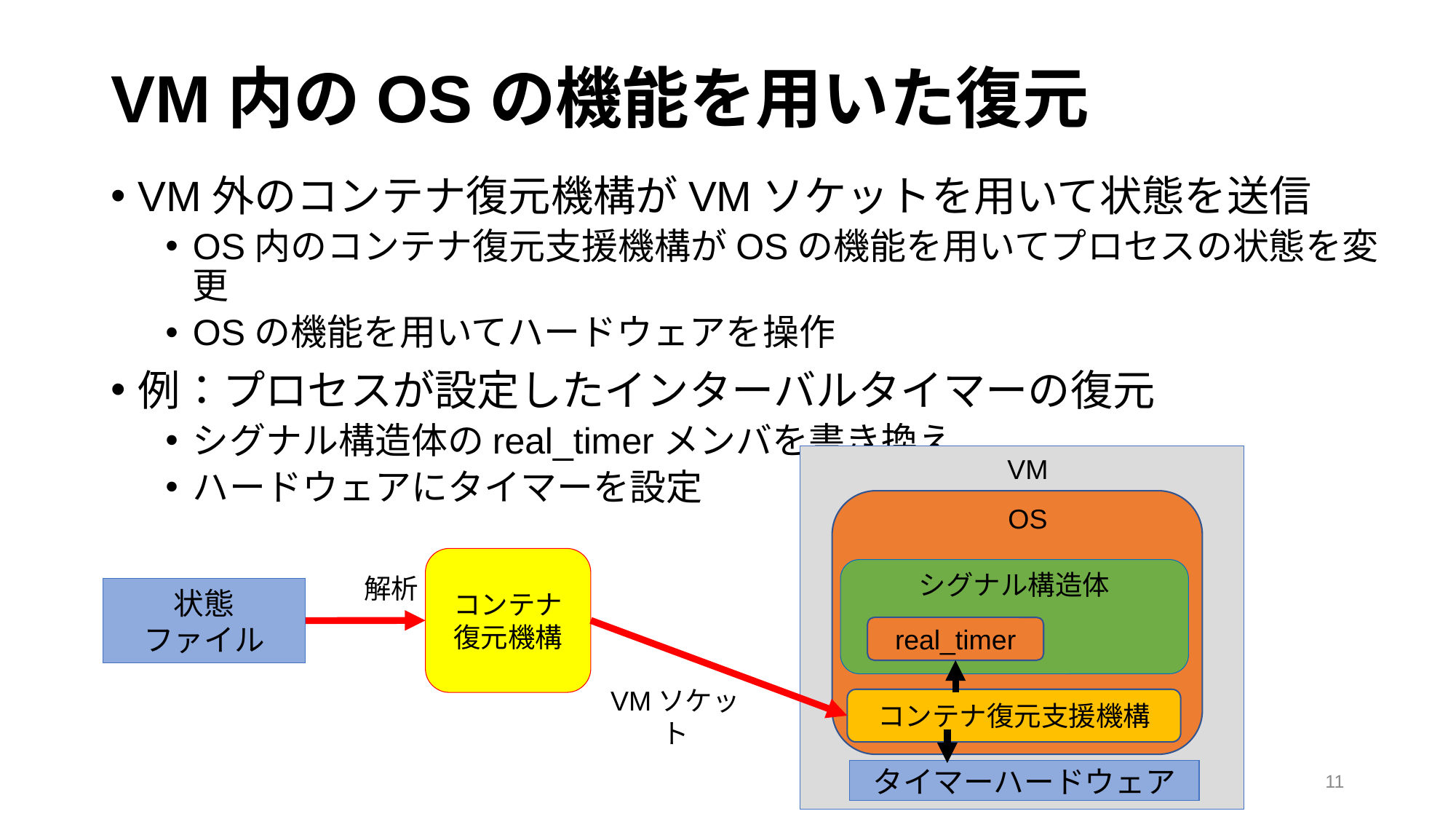

# VM内のOSの機能を用いた復元
VM外のコンテナ復元機構がVMソケットを用いて状態を送信
OS内のコンテナ復元支援機構がOSの機能を用いてプロセスの状態を変更
OSの機能を用いてハードウェアを操作
例：プロセスが設定したインターバルタイマーの復元
シグナル構造体のreal_timerメンバを書き換え
ハードウェアにタイマーを設定

VM

OS
コンテナ
復元機構
シグナル構造体

解析
状態
ファイル
復元
real_timer
VMソケット
コンテナ復元支援機構
11
タイマーハードウェア